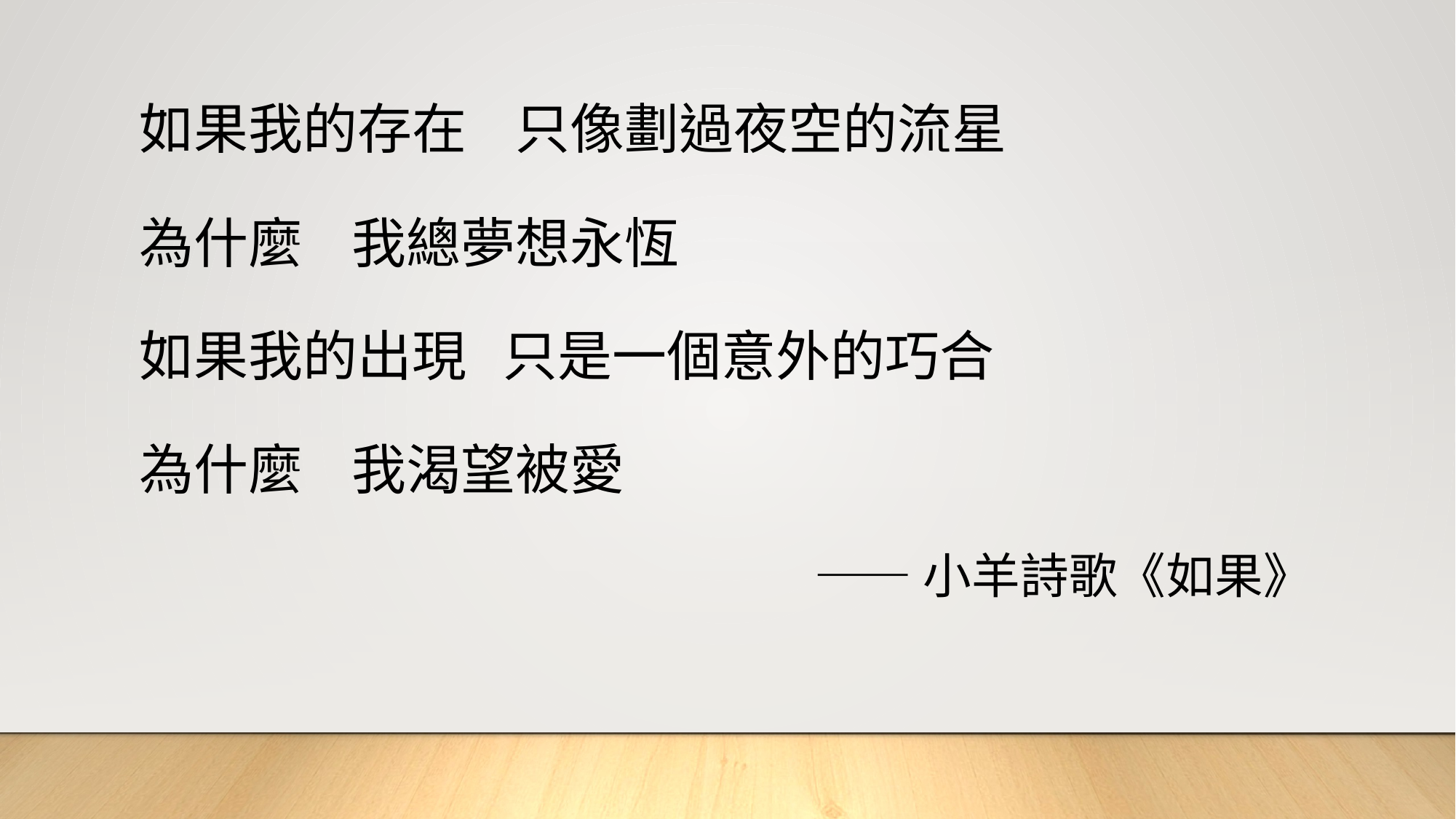

如果我的存在    只像劃過夜空的流星
為什麼    我總夢想永恆
如果我的出現   只是一個意外的巧合
為什麼    我渴望被愛
——小羊詩歌《如果》